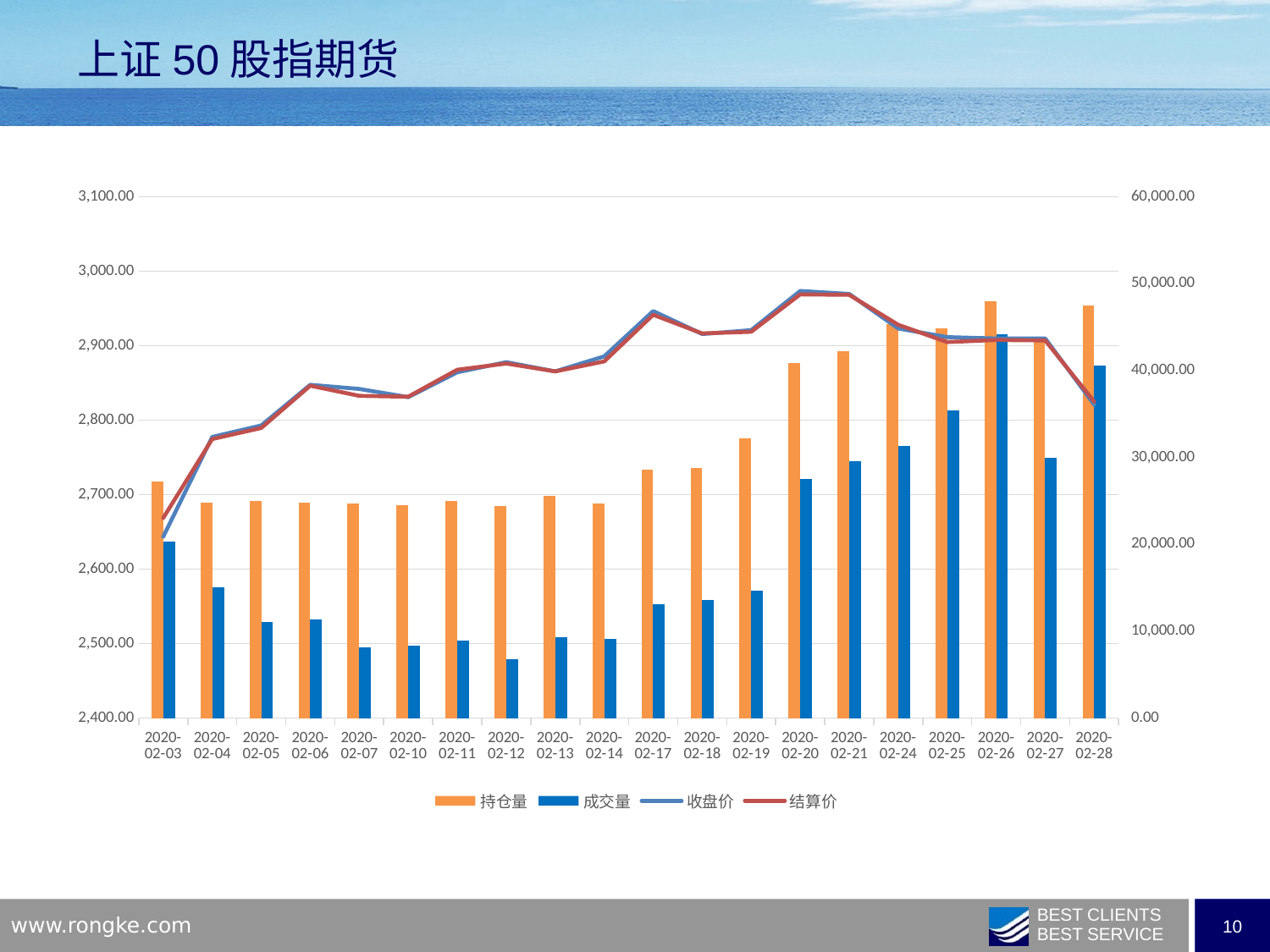

# 上证50股指期货

### Chart

| Category | 持仓量 | 成交量 | 收盘价 | 结算价 |
|---|---|---|---|---|
| 43864 | 27278.0 | 20324.0 | 2643.6 | 2668.8 |
| 43865 | 24792.0 | 15057.0 | 2777.6 | 2774.8 |
| 43866 | 24953.0 | 11031.0 | 2793.0 | 2789.6 |
| 43867 | 24819.0 | 11363.0 | 2847.6 | 2846.4 |
| 43868 | 24718.0 | 8128.0 | 2842.0 | 2832.8 |
| 43871 | 24509.0 | 8327.0 | 2831.0 | 2831.6 |
| 43872 | 25016.0 | 8878.0 | 2864.4 | 2867.8 |
| 43873 | 24358.0 | 6811.0 | 2878.0 | 2876.2 |
| 43874 | 25580.0 | 9315.0 | 2865.6 | 2865.6 |
| 43875 | 24735.0 | 9112.0 | 2885.8 | 2879.0 |
| 43878 | 28617.0 | 13123.0 | 2946.6 | 2941.6 |
| 43879 | 28759.0 | 13585.0 | 2915.8 | 2916.6 |
| 43880 | 32191.0 | 14700.0 | 2921.0 | 2918.8 |
| 43881 | 40839.0 | 27551.0 | 2973.6 | 2969.0 |
| 43882 | 42264.0 | 29541.0 | 2969.6 | 2968.4 |
| 43885 | 45372.0 | 31354.0 | 2923.2 | 2928.2 |
| 43886 | 44912.0 | 35387.0 | 2911.6 | 2905.0 |
| 43887 | 48025.0 | 44170.0 | 2909.8 | 2907.8 |
| 43888 | 43877.0 | 29962.0 | 2909.8 | 2907.2 |
| 43889 | 47486.0 | 40602.0 | 2821.0 | 2825.0 |